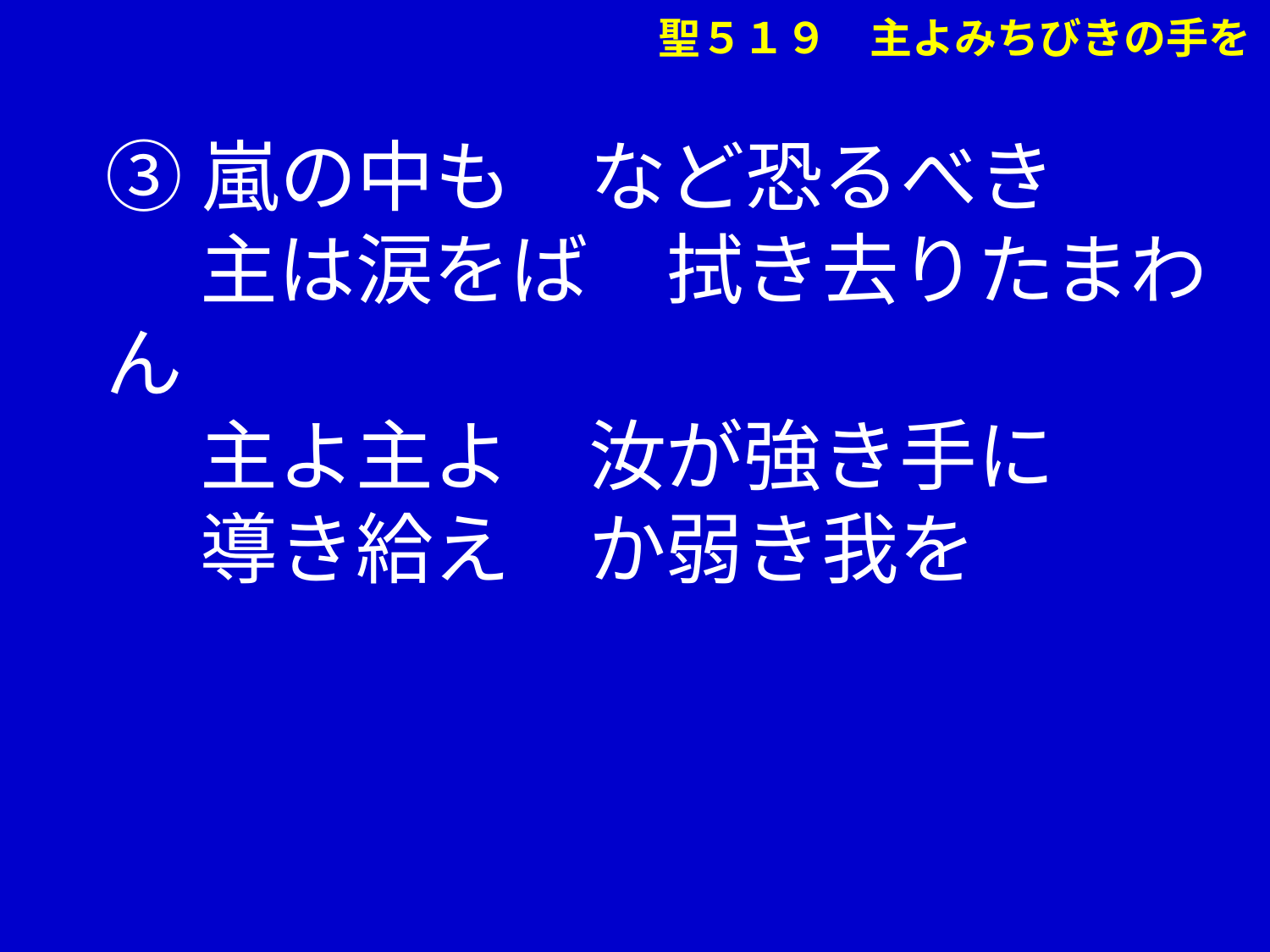

聖５１９　主よみちびきの手を
③嵐の中も　など恐るべき
　 主は涙をば　拭き去りたまわん
　 主よ主よ　汝が強き手に
　 導き給え　か弱き我を